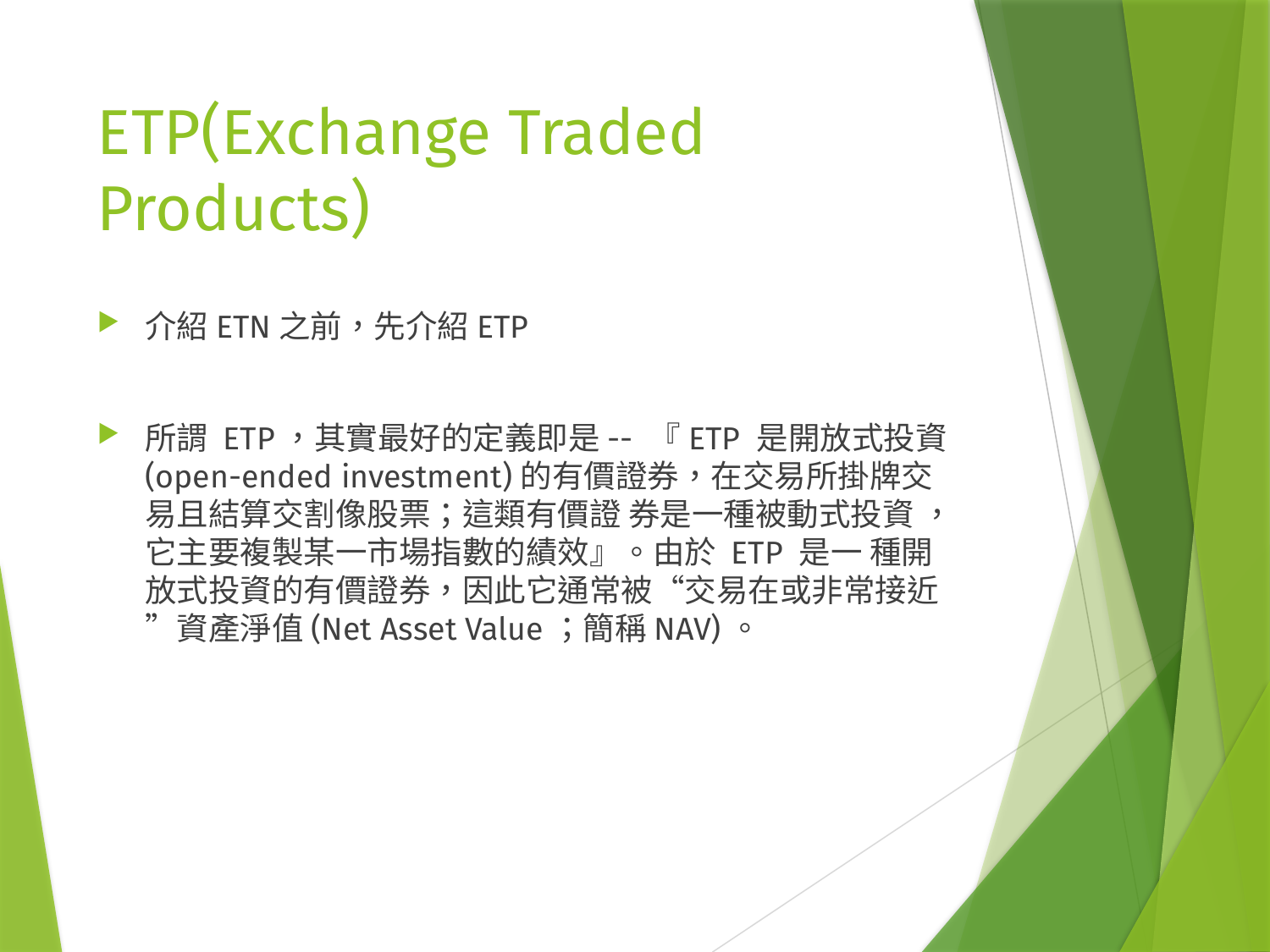

# ETP(Exchange Traded Products)
介紹ETN之前，先介紹ETP

所謂 ETP，其實最好的定義即是-- 『ETP 是開放式投資(open-ended investment)的有價證券，在交易所掛牌交易且結算交割像股票；這類有價證 券是一種被動式投資 ，它主要複製某一市場指數的績效』。由於 ETP 是一 種開放式投資的有價證券，因此它通常被“交易在或非常接近”資產淨值(Net Asset Value；簡稱NAV)。